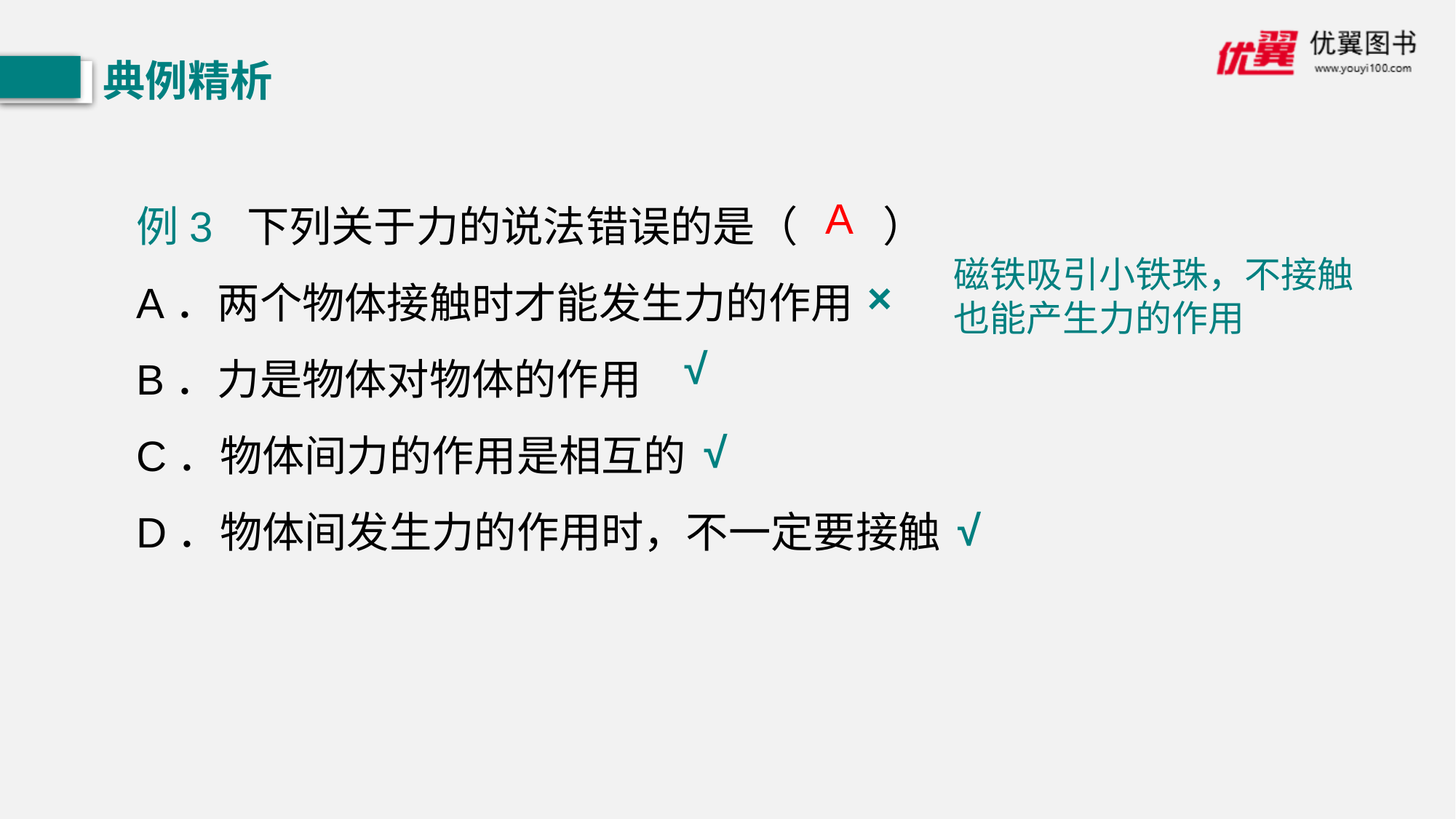

典例精析

例3  下列关于力的说法错误的是（         ）
A．两个物体接触时才能发生力的作用
B．力是物体对物体的作用
C．物体间力的作用是相互的
D．物体间发生力的作用时，不一定要接触
A

磁铁吸引小铁珠，不接触也能产生力的作用

×

√

√

√